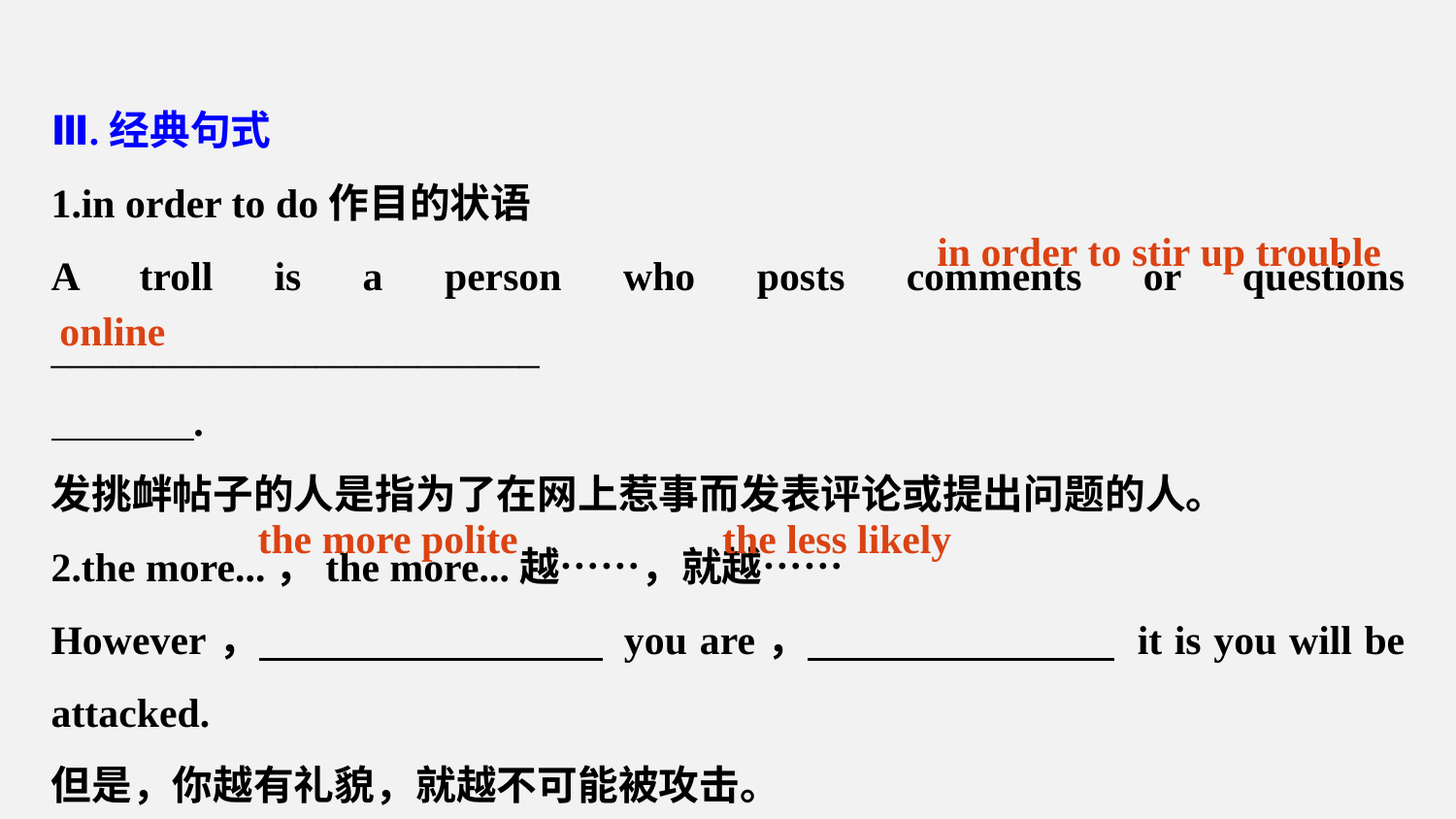

Ⅲ.经典句式
1.in order to do作目的状语
A troll is a person who posts comments or questions ________________________
              .
发挑衅帖子的人是指为了在网上惹事而发表评论或提出问题的人。
2.the more...，the more...越……，就越……
However，                               you are，                            it is you will be attacked.
但是，你越有礼貌，就越不可能被攻击。
in order to stir up trouble
online
the more polite
the less likely